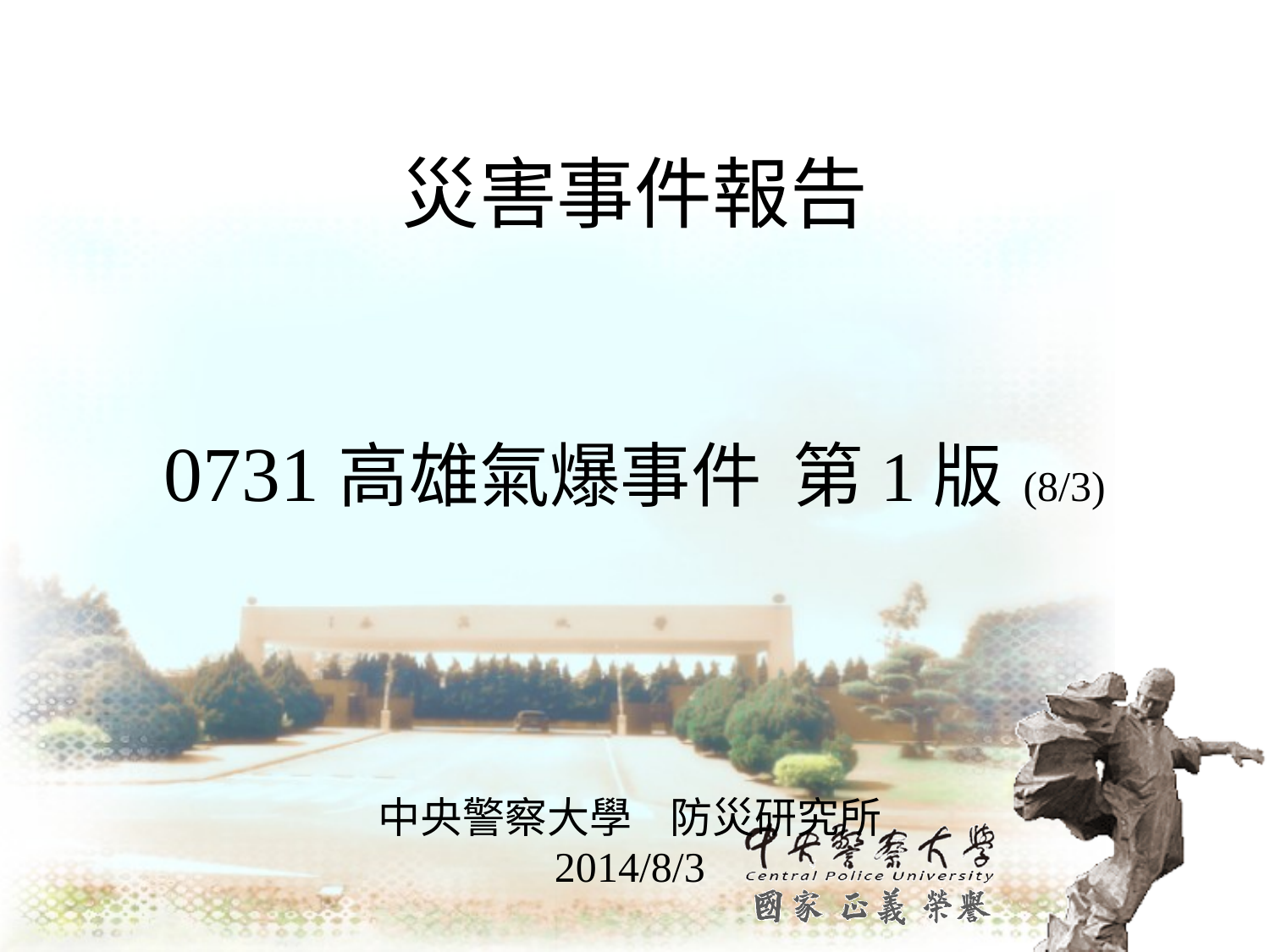

災害事件報告
0731高雄氣爆事件  第1版 (8/3)

中央警察大學    防災研究所
2014/8/3